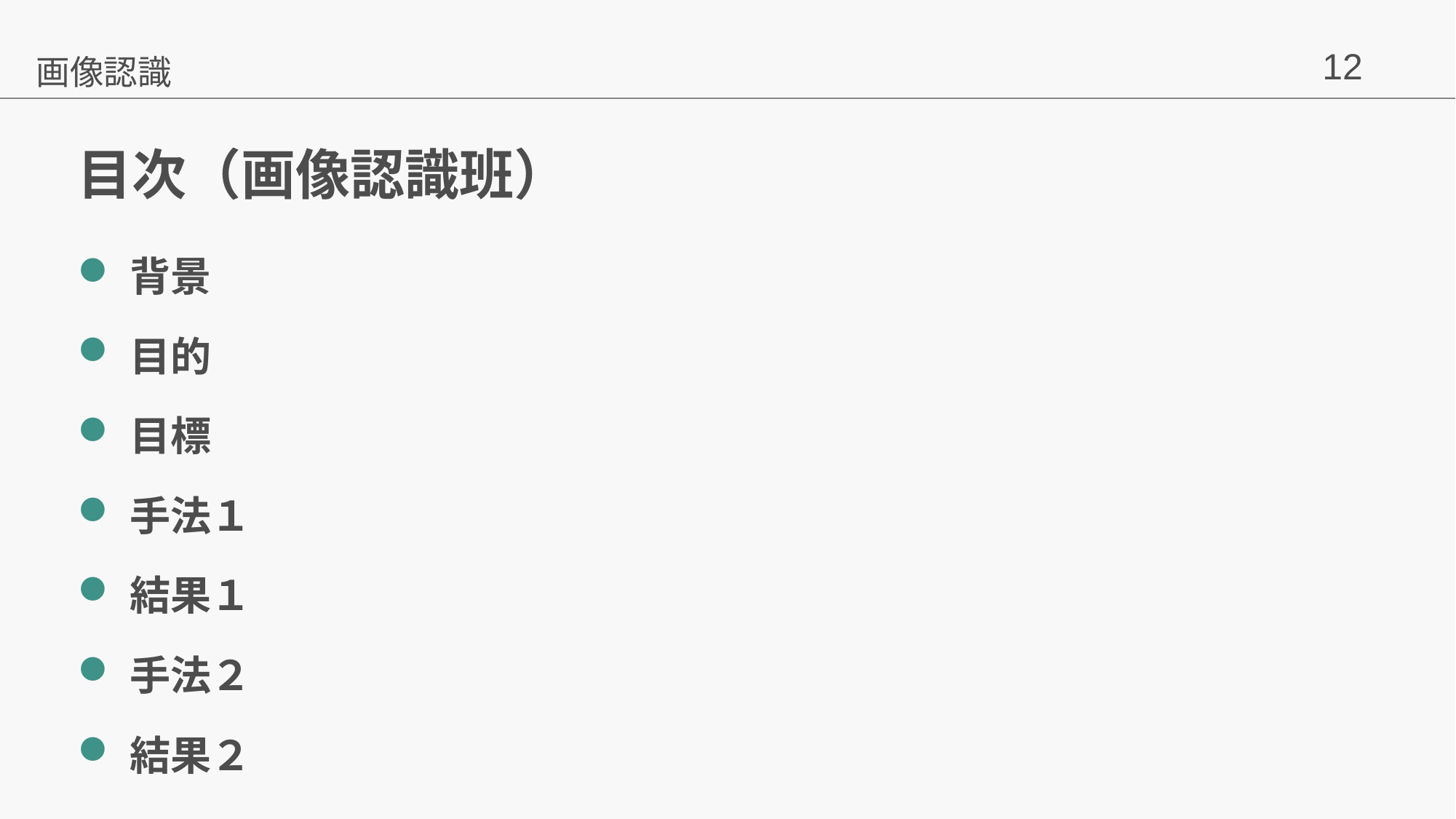

画像認識
# 目次（画像認識班）
背景
目的
目標
手法１
結果１
手法２
結果２